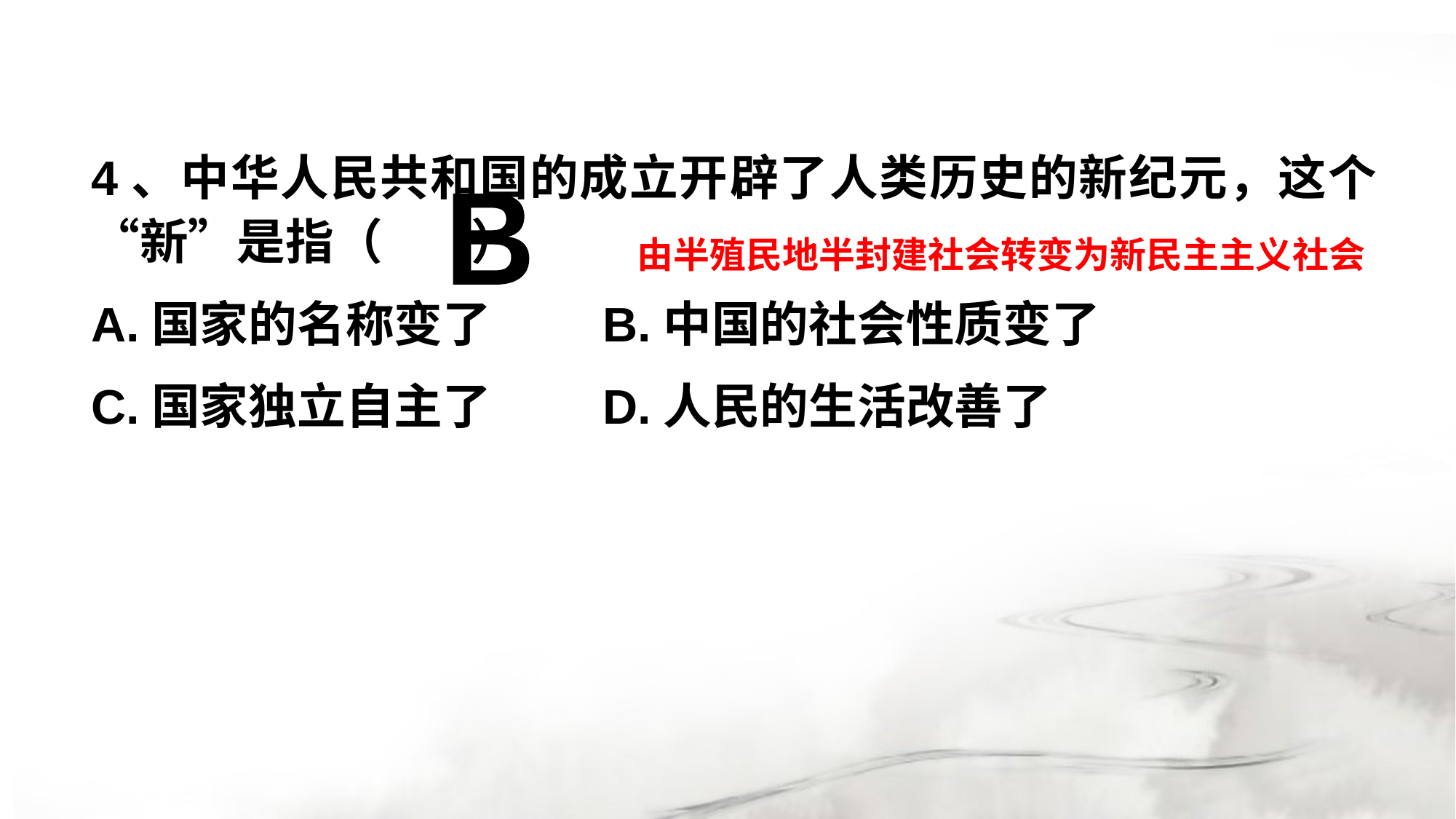

#
4、中华人民共和国的成立开辟了人类历史的新纪元，这个“新”是指（        ）
A.国家的名称变了         B.中国的社会性质变了
C.国家独立自主了         D.人民的生活改善了
B
由半殖民地半封建社会转变为新民主主义社会